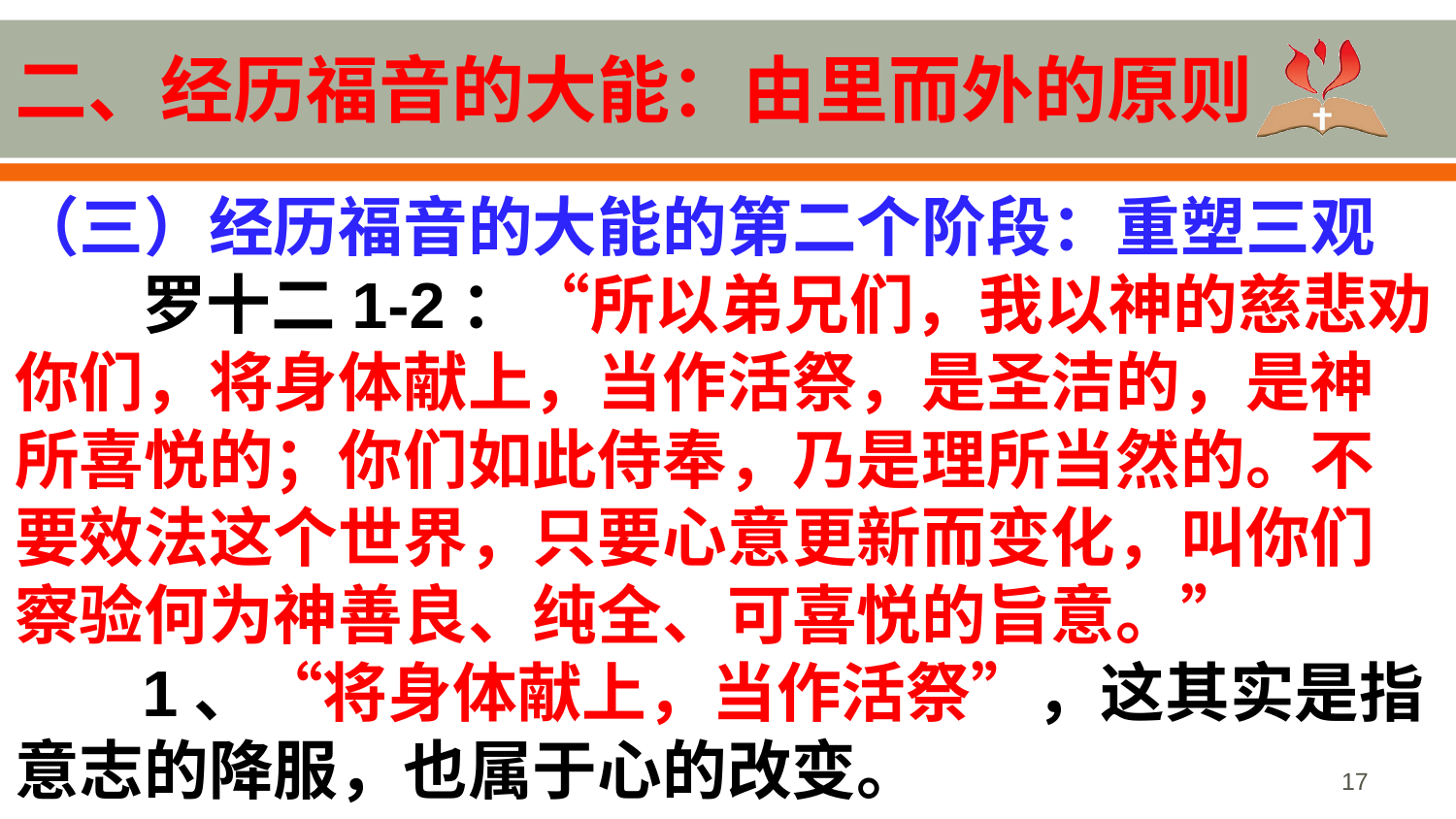

# 二、经历福音的大能：由里而外的原则
（三）经历福音的大能的第二个阶段：重塑三观
罗十二1-2：“所以弟兄们，我以神的慈悲劝你们，将身体献上，当作活祭，是圣洁的，是神所喜悦的；你们如此侍奉，乃是理所当然的。不要效法这个世界，只要心意更新而变化，叫你们察验何为神善良、纯全、可喜悦的旨意。”
1、“将身体献上，当作活祭”，这其实是指意志的降服，也属于心的改变。

17